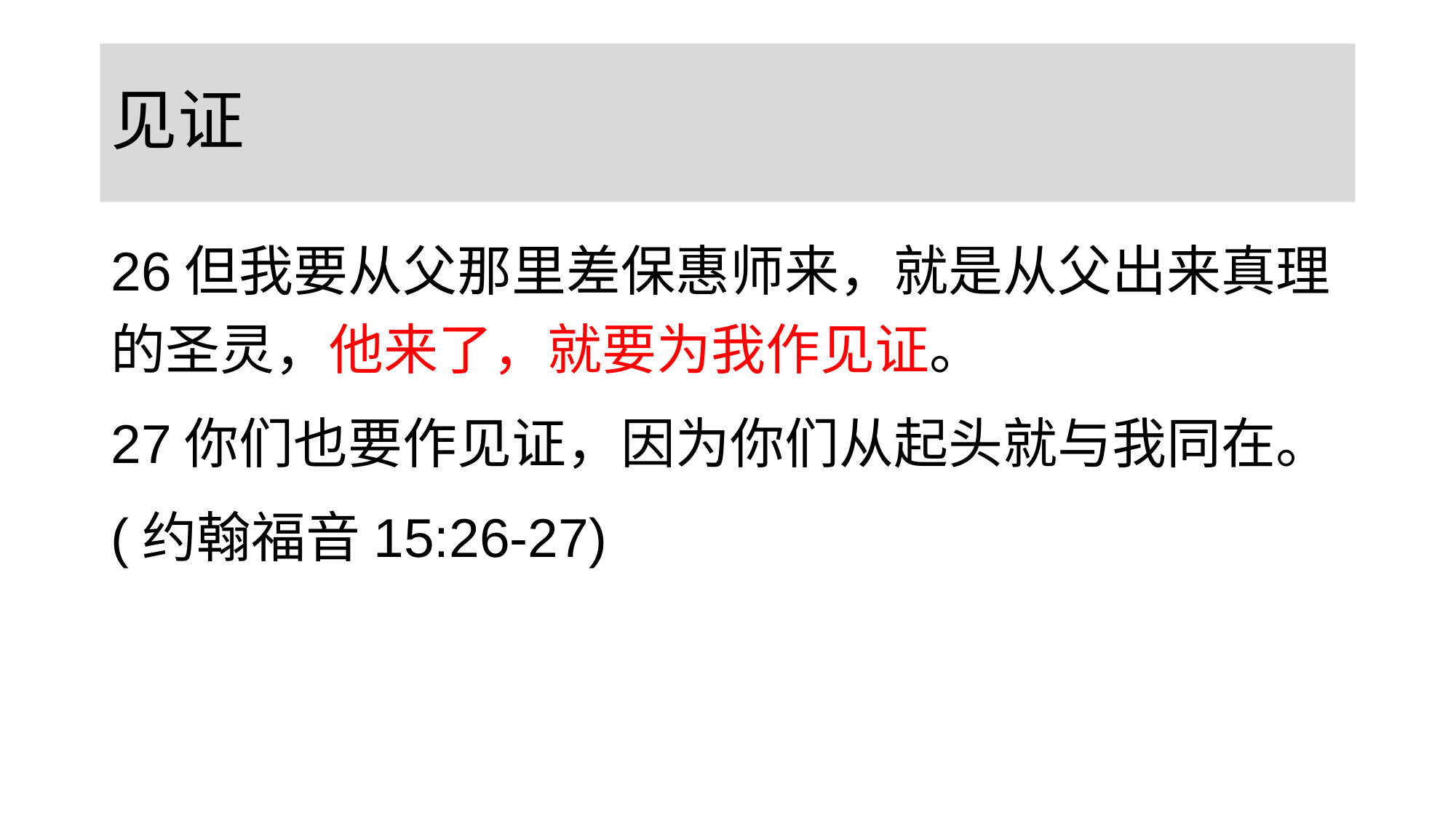

# 见证
26但我要从父那里差保惠师来，就是从父出来真理的圣灵，他来了，就要为我作见证。
27你们也要作见证，因为你们从起头就与我同在。
(约翰福音15:26-27)